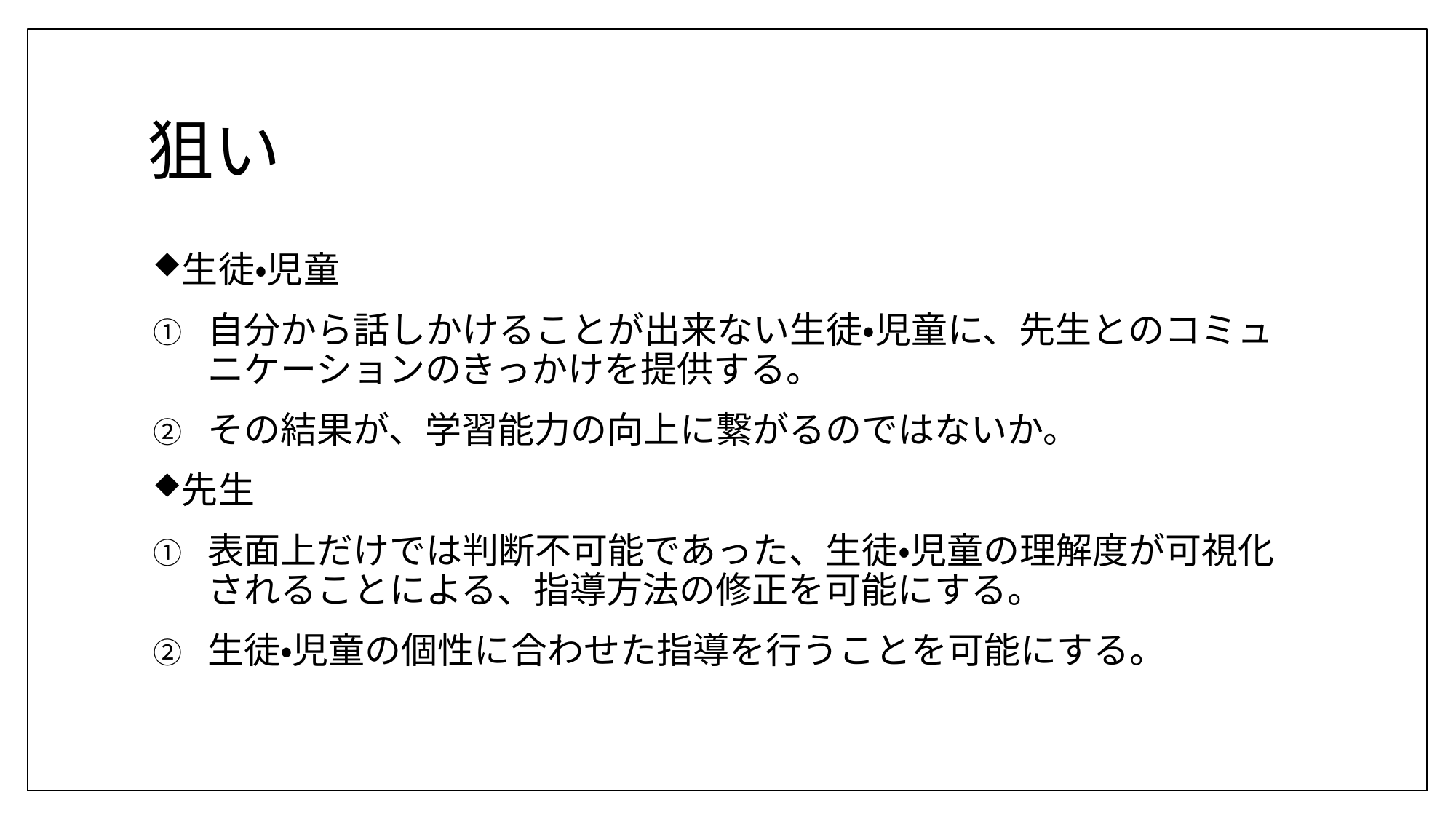

# 狙い
生徒・児童
自分から話しかけることが出来ない生徒・児童に、先生とのコミュニケーションのきっかけを提供する。
その結果が、学習能力の向上に繋がるのではないか。
先生
表面上だけでは判断不可能であった、生徒・児童の理解度が可視化されることによる、指導方法の修正を可能にする。
生徒・児童の個性に合わせた指導を行うことを可能にする。